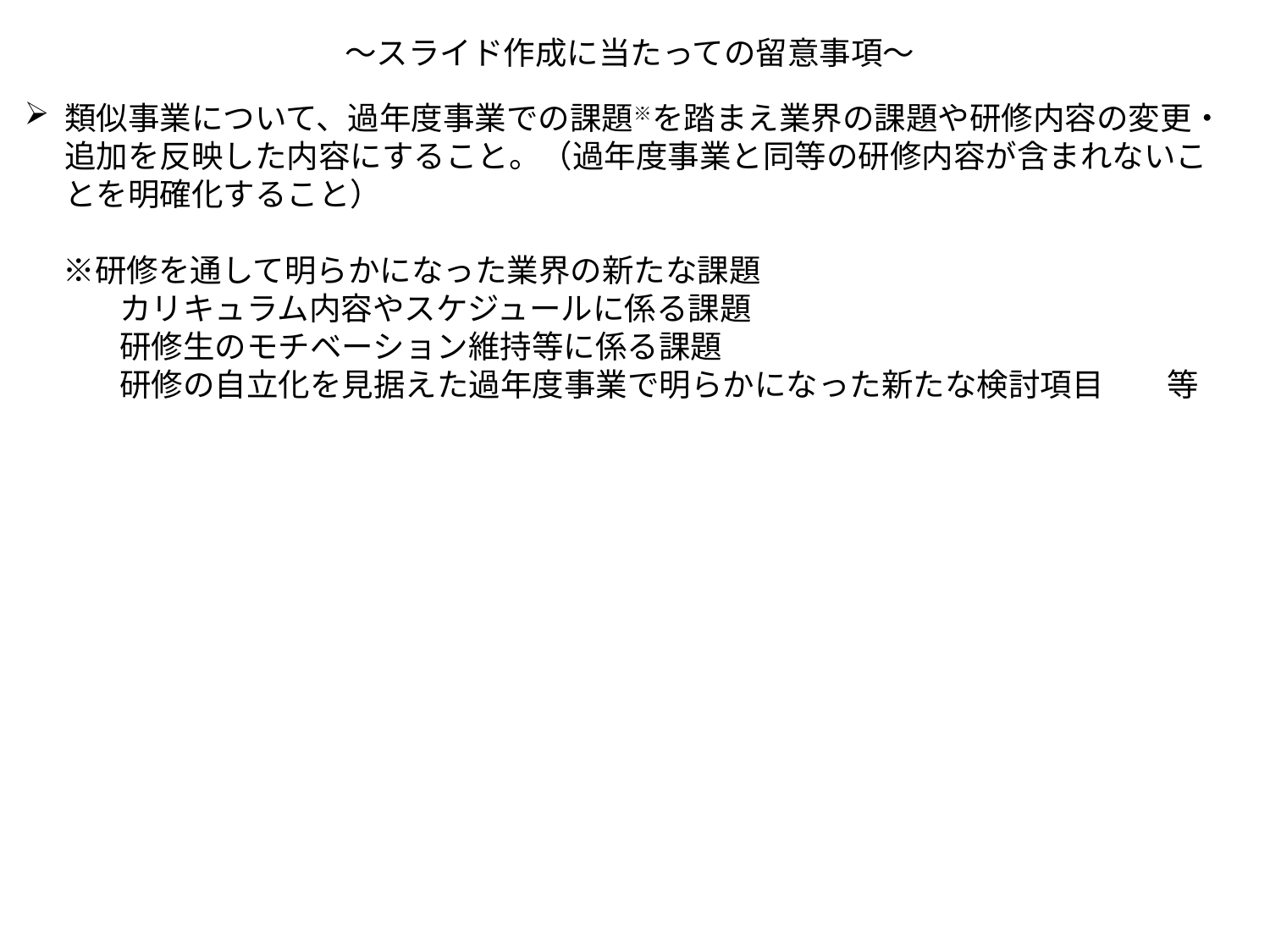

～スライド作成に当たっての留意事項～
類似事業について、過年度事業での課題※を踏まえ業界の課題や研修内容の変更・追加を反映した内容にすること。（過年度事業と同等の研修内容が含まれないことを明確化すること）

　 ※研修を通して明らかになった業界の新たな課題
　　　カリキュラム内容やスケジュールに係る課題
　　　研修生のモチベーション維持等に係る課題
　　　研修の自立化を見据えた過年度事業で明らかになった新たな検討項目　　等